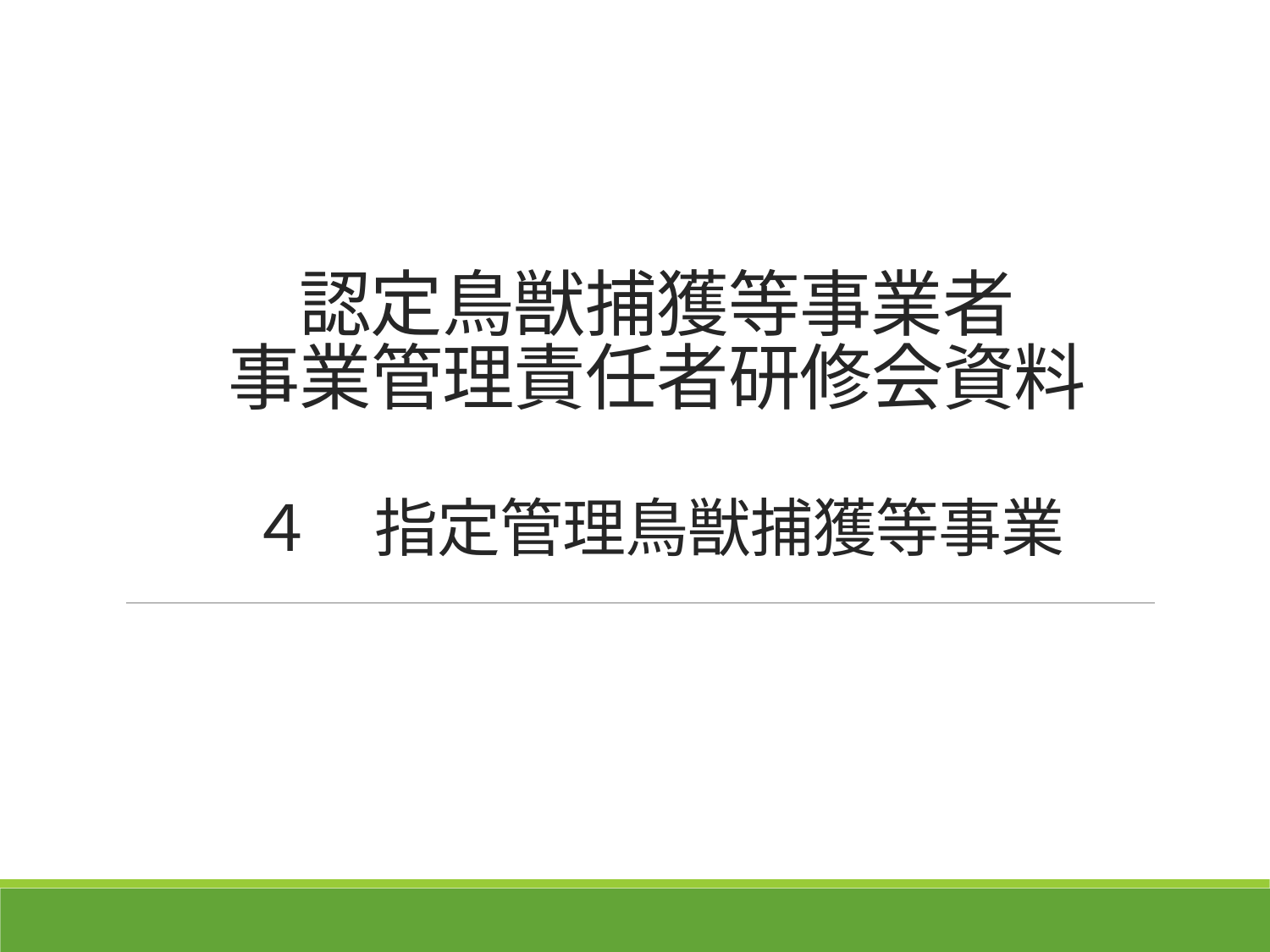

# 認定鳥獣捕獲等事業者 事業管理責任者研修会資料 ４　指定管理鳥獣捕獲等事業